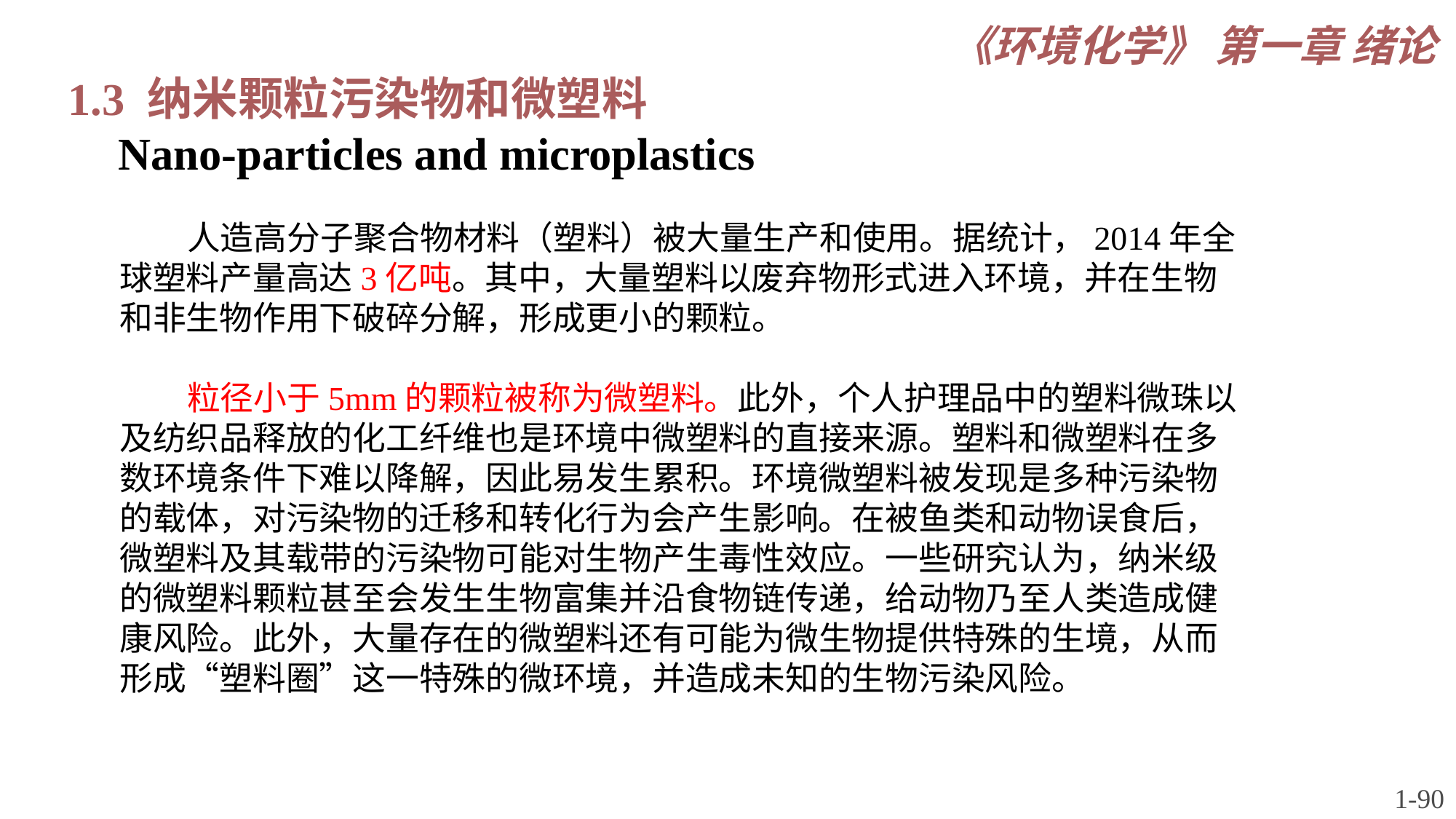

《环境化学》 第一章 绪论
1.3 纳米颗粒污染物和微塑料
    Nano-particles and microplastics

        人造高分子聚合物材料（塑料）被大量生产和使用。据统计，2014年全球塑料产量高达3亿吨。其中，大量塑料以废弃物形式进入环境，并在生物和非生物作用下破碎分解，形成更小的颗粒。

        粒径小于5mm的颗粒被称为微塑料。此外，个人护理品中的塑料微珠以及纺织品释放的化工纤维也是环境中微塑料的直接来源。塑料和微塑料在多数环境条件下难以降解，因此易发生累积。环境微塑料被发现是多种污染物的载体，对污染物的迁移和转化行为会产生影响。在被鱼类和动物误食后，微塑料及其载带的污染物可能对生物产生毒性效应。一些研究认为，纳米级的微塑料颗粒甚至会发生生物富集并沿食物链传递，给动物乃至人类造成健康风险。此外，大量存在的微塑料还有可能为微生物提供特殊的生境，从而形成“塑料圈”这一特殊的微环境，并造成未知的生物污染风险。
1-90